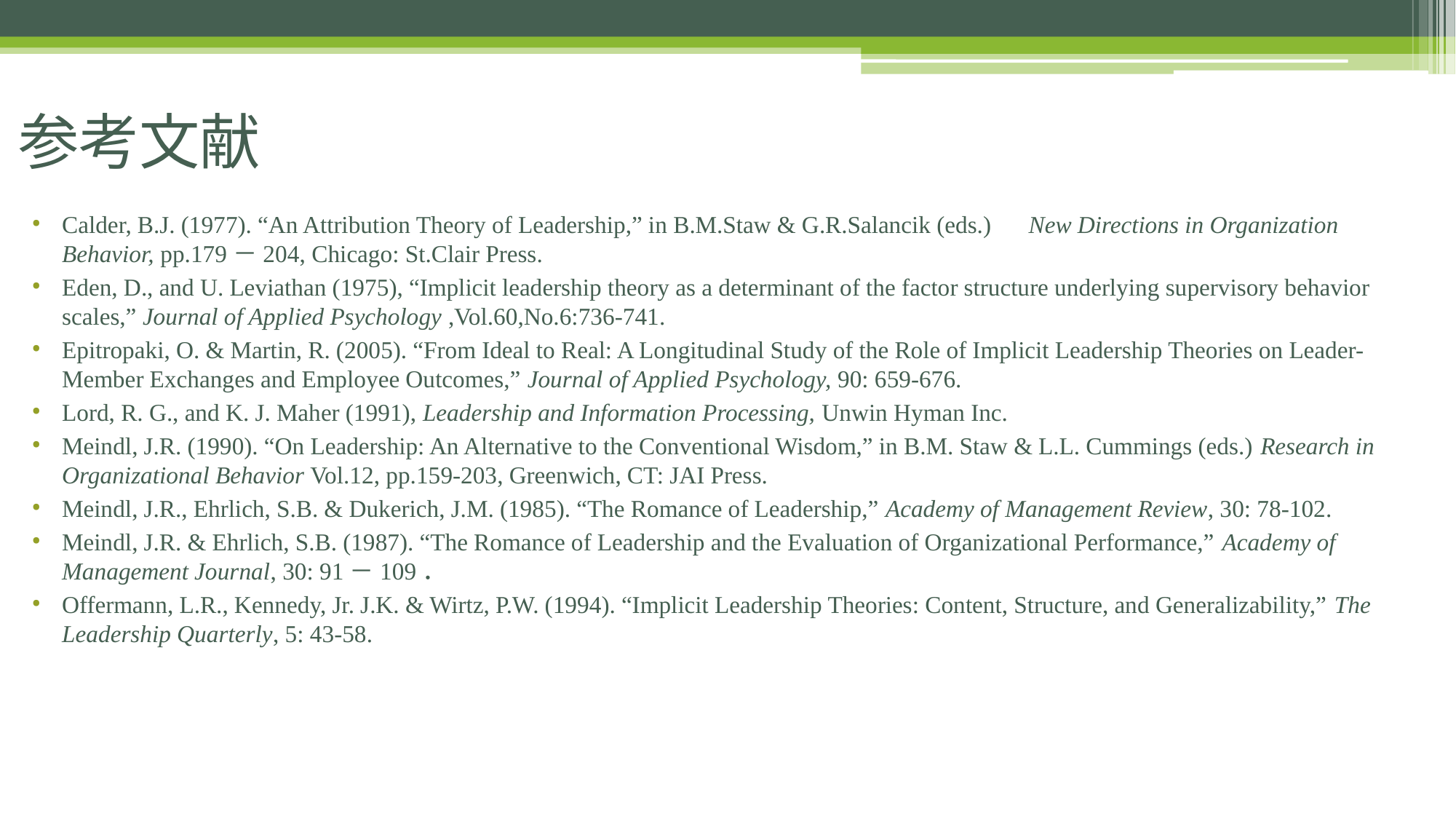

# 参考文献
Calder, B.J. (1977). “An Attribution Theory of Leadership,” in B.M.Staw & G.R.Salancik (eds.)　New Directions in Organization Behavior, pp.179－204, Chicago: St.Clair Press.
Eden, D., and U. Leviathan (1975), “Implicit leadership theory as a determinant of the factor structure underlying supervisory behavior scales,” Journal of Applied Psychology ,Vol.60,No.6:736-741.
Epitropaki, O. & Martin, R. (2005). “From Ideal to Real: A Longitudinal Study of the Role of Implicit Leadership Theories on Leader-Member Exchanges and Employee Outcomes,” Journal of Applied Psychology, 90: 659-676.
Lord, R. G., and K. J. Maher (1991), Leadership and Information Processing, Unwin Hyman Inc.
Meindl, J.R. (1990). “On Leadership: An Alternative to the Conventional Wisdom,” in B.M. Staw & L.L. Cummings (eds.) Research in Organizational Behavior Vol.12, pp.159-203, Greenwich, CT: JAI Press.
Meindl, J.R., Ehrlich, S.B. & Dukerich, J.M. (1985). “The Romance of Leadership,” Academy of Management Review, 30: 78-102.
Meindl, J.R. & Ehrlich, S.B. (1987). “The Romance of Leadership and the Evaluation of Organizational Performance,” Academy of Management Journal, 30: 91－109．
Offermann, L.R., Kennedy, Jr. J.K. & Wirtz, P.W. (1994). “Implicit Leadership Theories: Content, Structure, and Generalizability,” The Leadership Quarterly, 5: 43-58.